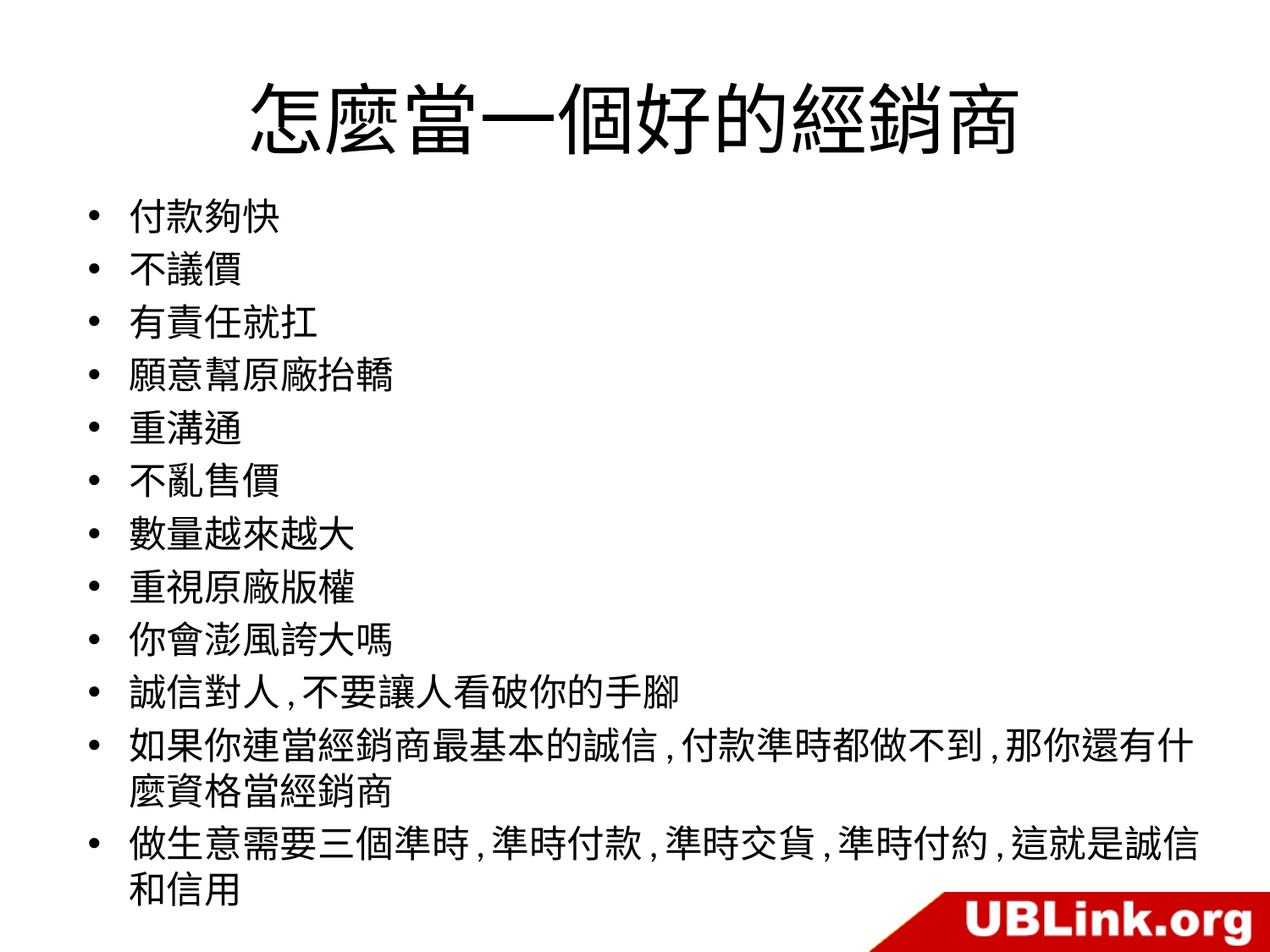

# 怎麼當一個好的經銷商
付款夠快
不議價
有責任就扛
願意幫原廠抬轎
重溝通
不亂售價
數量越來越大
重視原廠版權
你會澎風誇大嗎
誠信對人,不要讓人看破你的手腳
如果你連當經銷商最基本的誠信,付款準時都做不到,那你還有什麼資格當經銷商
做生意需要三個準時,準時付款,準時交貨,準時付約,這就是誠信和信用